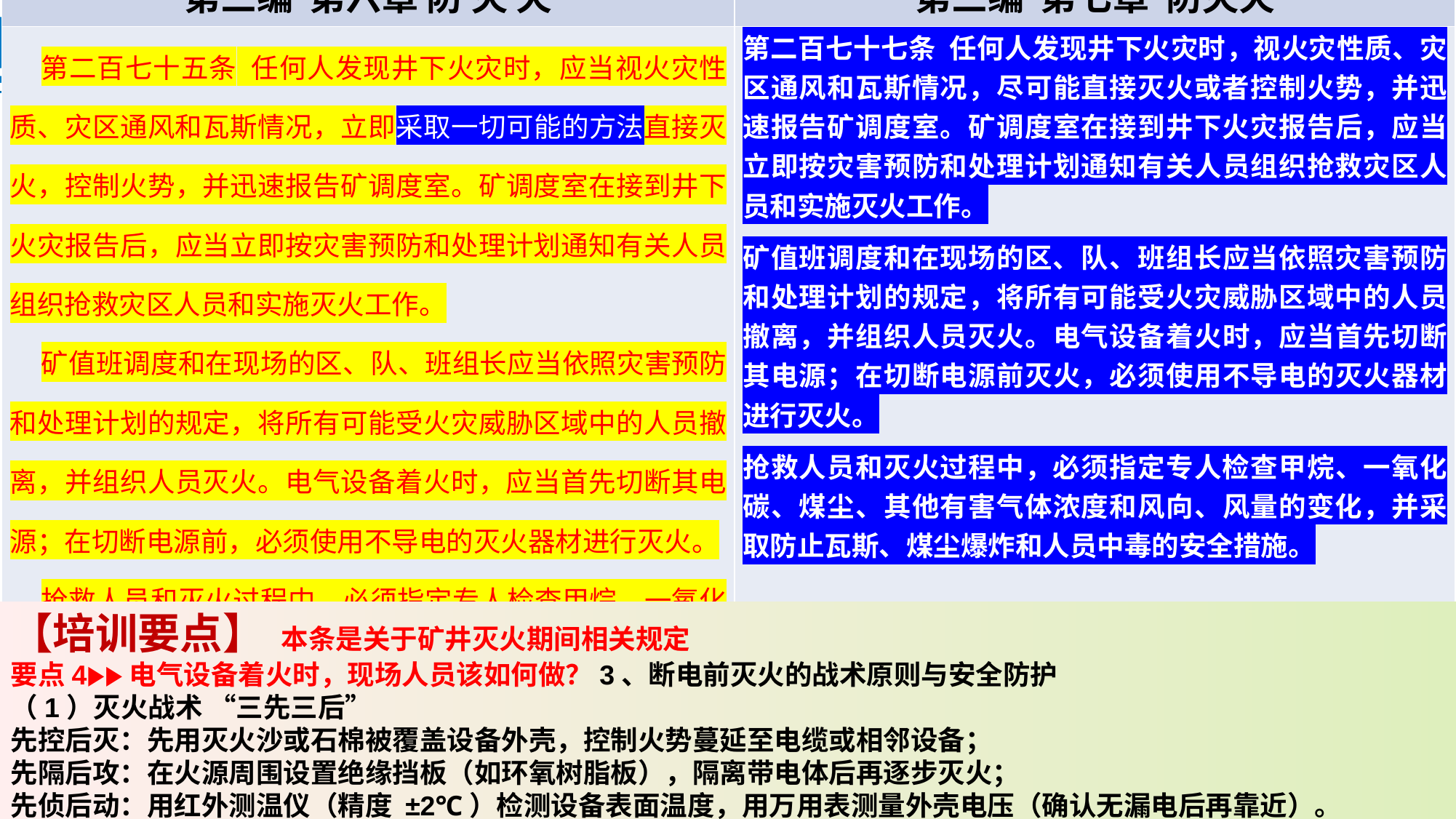

| 《煤矿安全规程》（2022版） | 《煤矿安全规程》（2025版） |
| --- | --- |
| 第三编 第六章 防 灭 火 | 第三编 第七章 防灭火 |
| 第二百七十五条 任何人发现井下火灾时，应当视火灾性质、灾区通风和瓦斯情况，立即采取一切可能的方法直接灭火，控制火势，并迅速报告矿调度室。矿调度室在接到井下火灾报告后，应当立即按灾害预防和处理计划通知有关人员组织抢救灾区人员和实施灭火工作。 矿值班调度和在现场的区、队、班组长应当依照灾害预防和处理计划的规定，将所有可能受火灾威胁区域中的人员撤离，并组织人员灭火。电气设备着火时，应当首先切断其电源；在切断电源前，必须使用不导电的灭火器材进行灭火。 抢救人员和灭火过程中，必须指定专人检查甲烷、一氧化碳、煤尘、其他有害气体浓度和风向、风量的变化，并采取防止瓦斯、煤尘爆炸和人员中毒的安全措施。 | 第二百七十七条 任何人发现井下火灾时，视火灾性质、灾区通风和瓦斯情况，尽可能直接灭火或者控制火势，并迅速报告矿调度室。矿调度室在接到井下火灾报告后，应当立即按灾害预防和处理计划通知有关人员组织抢救灾区人员和实施灭火工作。 矿值班调度和在现场的区、队、班组长应当依照灾害预防和处理计划的规定，将所有可能受火灾威胁区域中的人员撤离，并组织人员灭火。电气设备着火时，应当首先切断其电源；在切断电源前灭火，必须使用不导电的灭火器材进行灭火。 抢救人员和灭火过程中，必须指定专人检查甲烷、一氧化碳、煤尘、其他有害气体浓度和风向、风量的变化，并采取防止瓦斯、煤尘爆炸和人员中毒的安全措施。 |
【培训要点】  本条是关于矿井灭火期间相关规定
要点4▶▶电气设备着火时，现场人员该如何做？3、断电前灭火的战术原则与安全防护
（1）灭火战术 “三先三后”
先控后灭：先用灭火沙或石棉被覆盖设备外壳，控制火势蔓延至电缆或相邻设备；
先隔后攻：在火源周围设置绝缘挡板（如环氧树脂板），隔离带电体后再逐步灭火；
先侦后动：用红外测温仪（精度 ±2℃）检测设备表面温度，用万用表测量外壳电压（确认无漏电后再靠近）。
（2）个人防护装备要求
穿戴高压绝缘靴（耐压≥15kV）、绝缘手套（耐压≥5kV），使用绝缘杆操作灭火器；
佩戴防毒面具（过滤式或隔绝式），防止灭火时产生的有毒气体（如一氧化碳、氟化氢）吸入。
（3）扑灭高压开关柜火灾时，需配备防爆型红外热像仪（量程 - 20℃~1500℃），远距离监测内部火情；
（4）若设备存在爆炸风险（如电容柜起火），灭火人员需撤离至 10 米外，使用遥控消防炮（射程≥30 米）喷射二氧化碳。